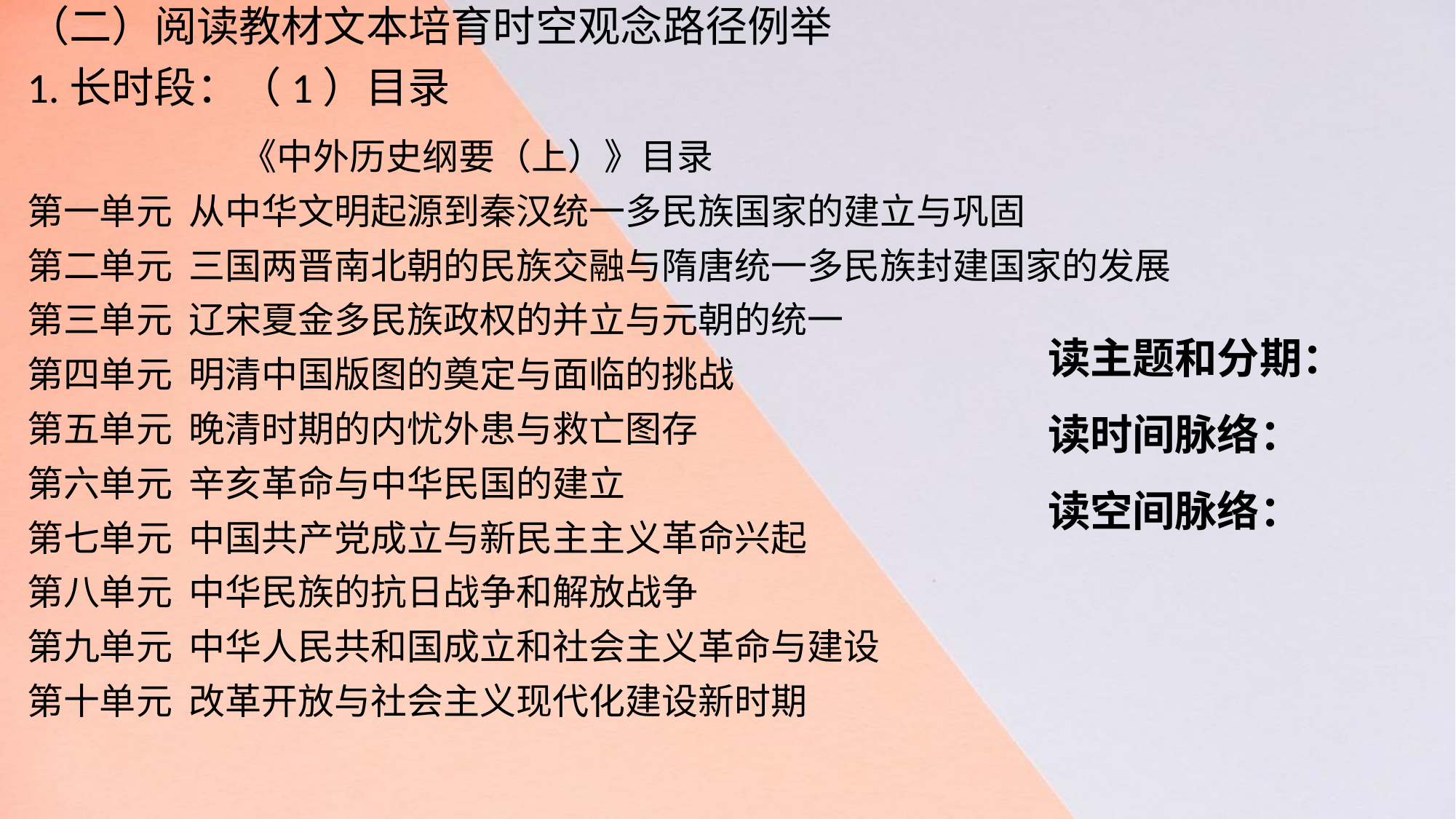

（二）阅读教材文本培育时空观念路径例举
1.长时段：（1）目录

                         《中外历史纲要（上）》目录
第一单元  从中华文明起源到秦汉统一多民族国家的建立与巩固
第二单元  三国两晋南北朝的民族交融与隋唐统一多民族封建国家的发展
第三单元  辽宋夏金多民族政权的并立与元朝的统一
第四单元  明清中国版图的奠定与面临的挑战
第五单元  晚清时期的内忧外患与救亡图存
第六单元  辛亥革命与中华民国的建立
第七单元  中国共产党成立与新民主主义革命兴起
第八单元  中华民族的抗日战争和解放战争
第九单元  中华人民共和国成立和社会主义革命与建设
第十单元  改革开放与社会主义现代化建设新时期

读主题和分期：
读时间脉络：
读空间脉络：